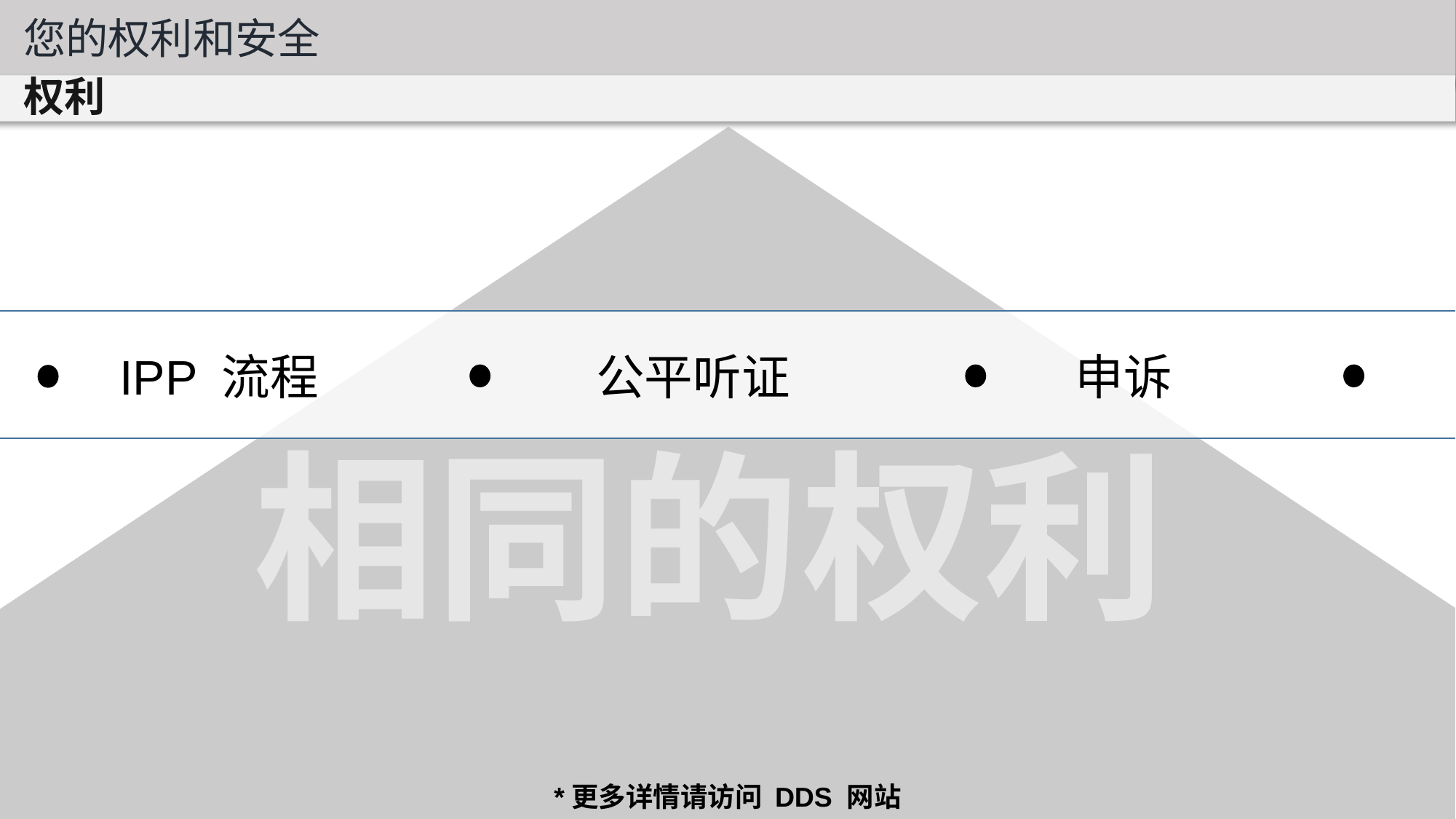

您的权利和安全
权利
IPP 流程
申诉
公平听证

相同的权利
*更多详情请访问 DDS 网站